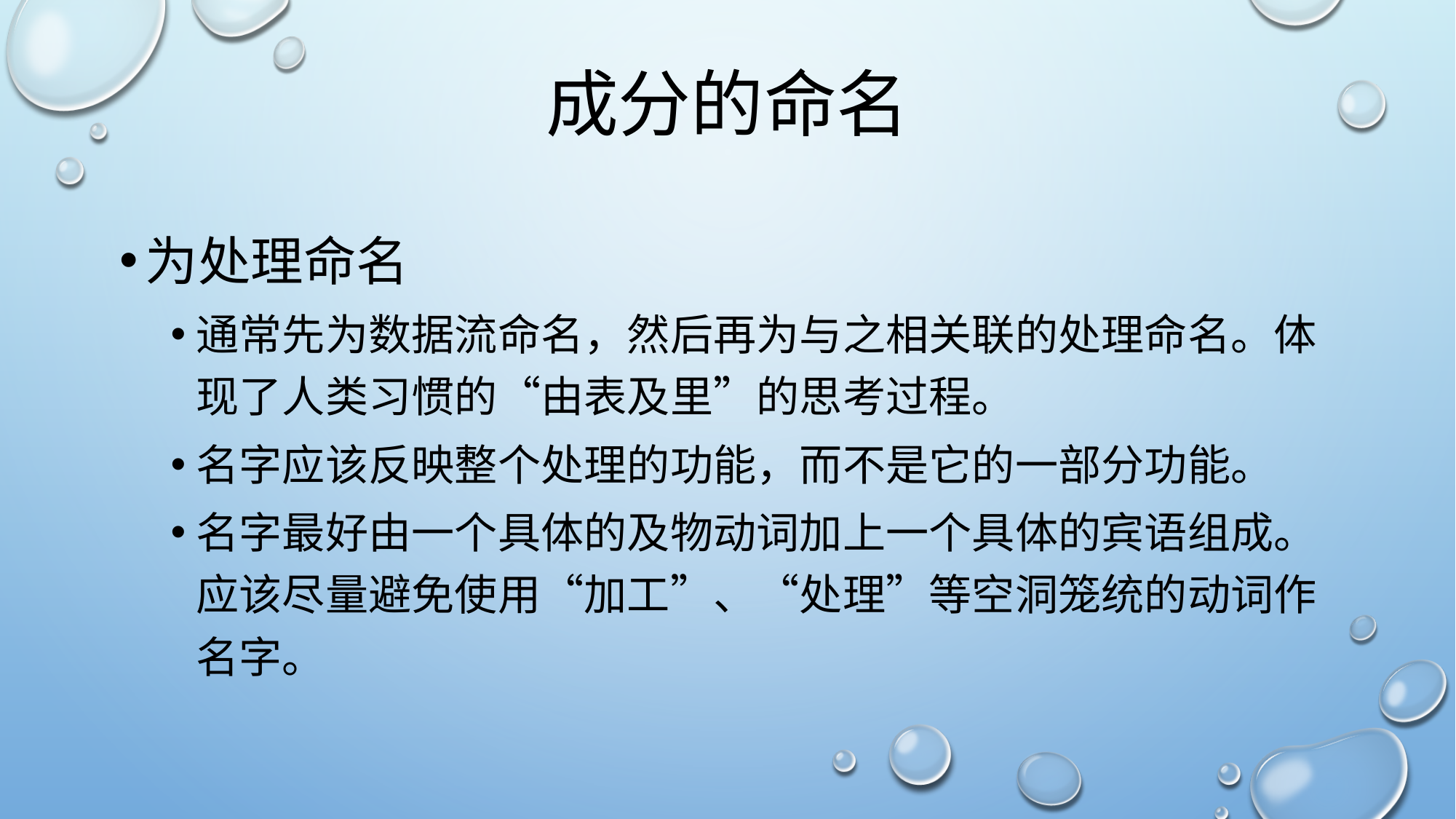

# 成分的命名
为处理命名
通常先为数据流命名，然后再为与之相关联的处理命名。体现了人类习惯的“由表及里”的思考过程。
名字应该反映整个处理的功能，而不是它的一部分功能。
名字最好由一个具体的及物动词加上一个具体的宾语组成。应该尽量避免使用“加工”、“处理”等空洞笼统的动词作名字。